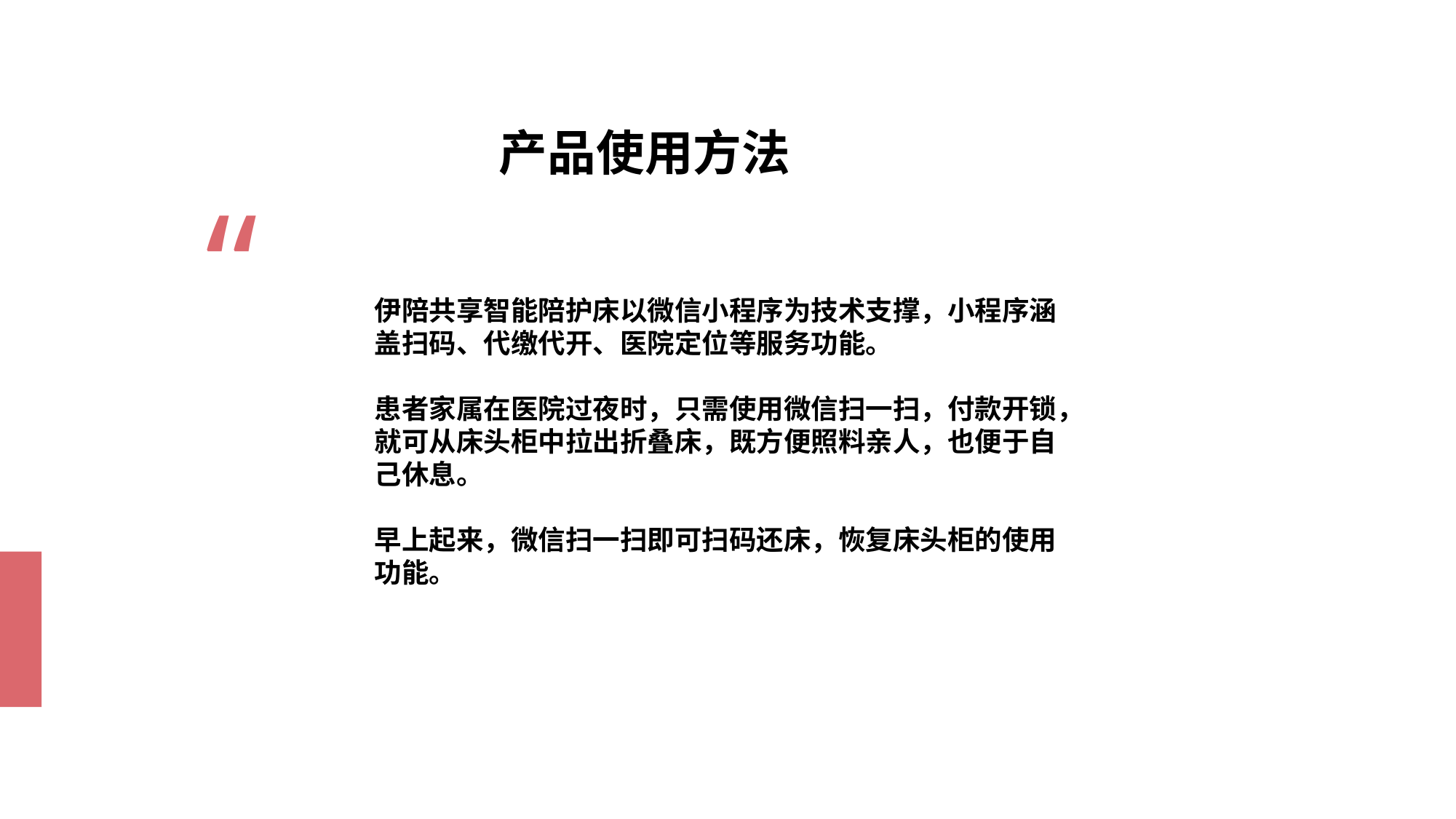

产品使用方法
“
伊陪共享智能陪护床以微信小程序为技术支撑，小程序涵盖扫码、代缴代开、医院定位等服务功能。

患者家属在医院过夜时，只需使用微信扫一扫，付款开锁，就可从床头柜中拉出折叠床，既方便照料亲人，也便于自己休息。

早上起来，微信扫一扫即可扫码还床，恢复床头柜的使用功能。